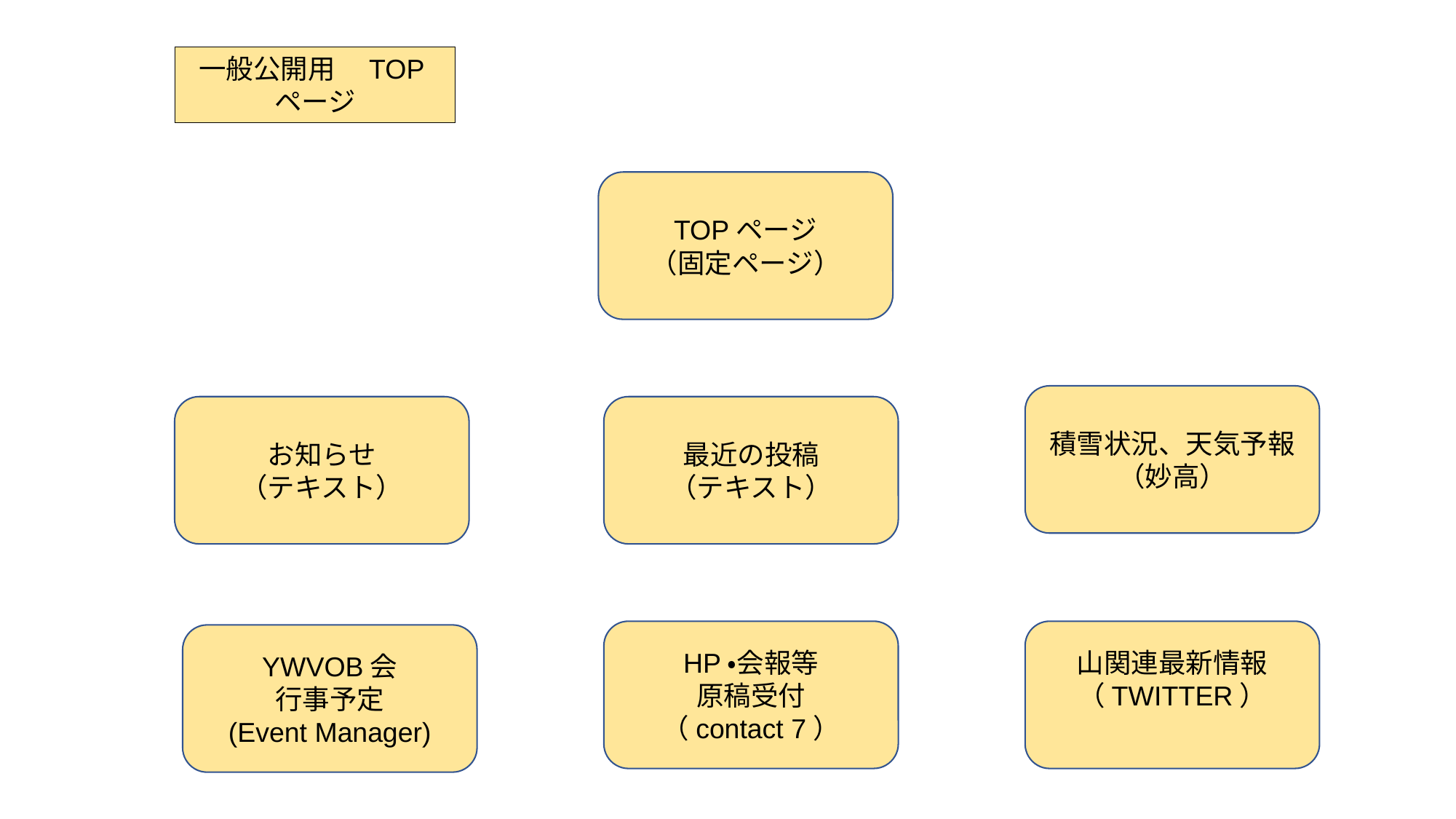

一般公開用　TOPページ
TOPページ
（固定ページ）
積雪状況、天気予報
（妙高）
お知らせ
（テキスト）
最近の投稿
（テキスト）
HP・会報等
原稿受付
（contact 7）
山関連最新情報
（TWITTER）

YWVOB会
行事予定
(Event Manager)